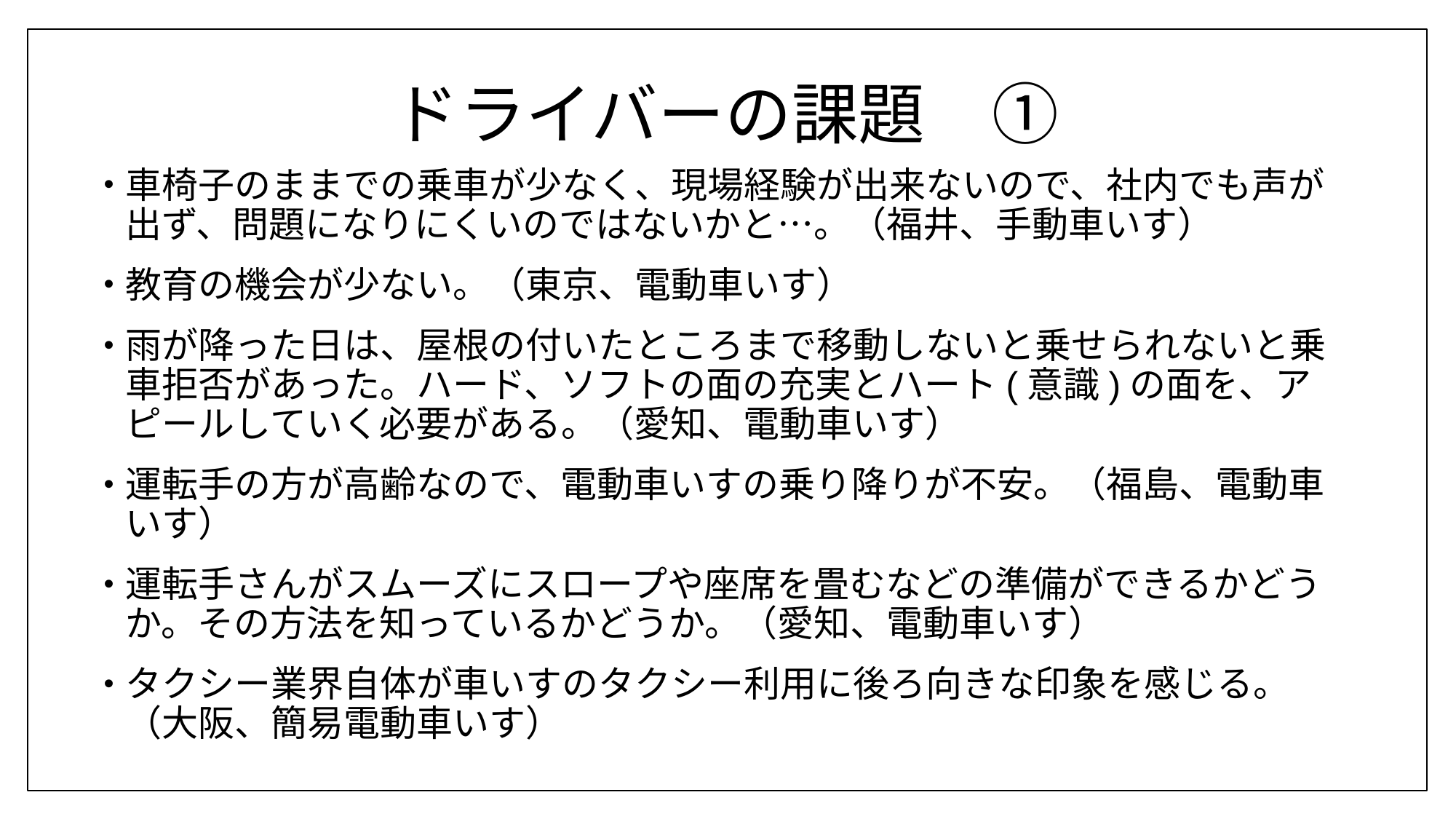

# ドライバーの課題　①
車椅子のままでの乗車が少なく、現場経験が出来ないので、社内でも声が出ず、問題になりにくいのではないかと…。（福井、手動車いす）
教育の機会が少ない。（東京、電動車いす）
雨が降った日は、屋根の付いたところまで移動しないと乗せられないと乗車拒否があった。ハード、ソフトの面の充実とハート(意識)の面を、アピールしていく必要がある。（愛知、電動車いす）
運転手の方が高齢なので、電動車いすの乗り降りが不安。（福島、電動車いす）
運転手さんがスムーズにスロープや座席を畳むなどの準備ができるかどうか。その方法を知っているかどうか。（愛知、電動車いす）
タクシー業界自体が車いすのタクシー利用に後ろ向きな印象を感じる。（大阪、簡易電動車いす）